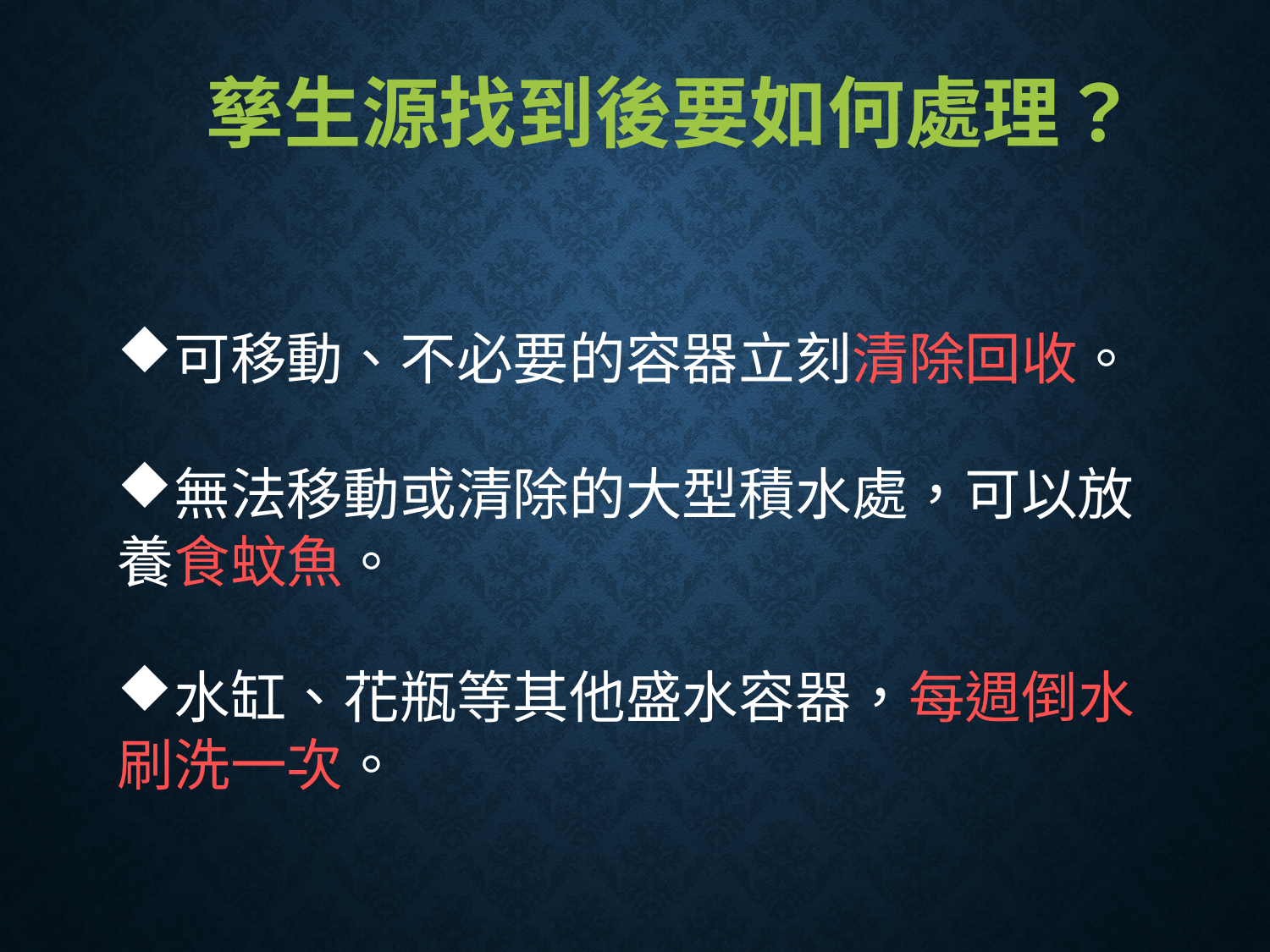

孳生源找到後要如何處理？

可移動、不必要的容器立刻清除回收。

無法移動或清除的大型積水處，可以放養食蚊魚。

水缸、花瓶等其他盛水容器，每週倒水刷洗一次。